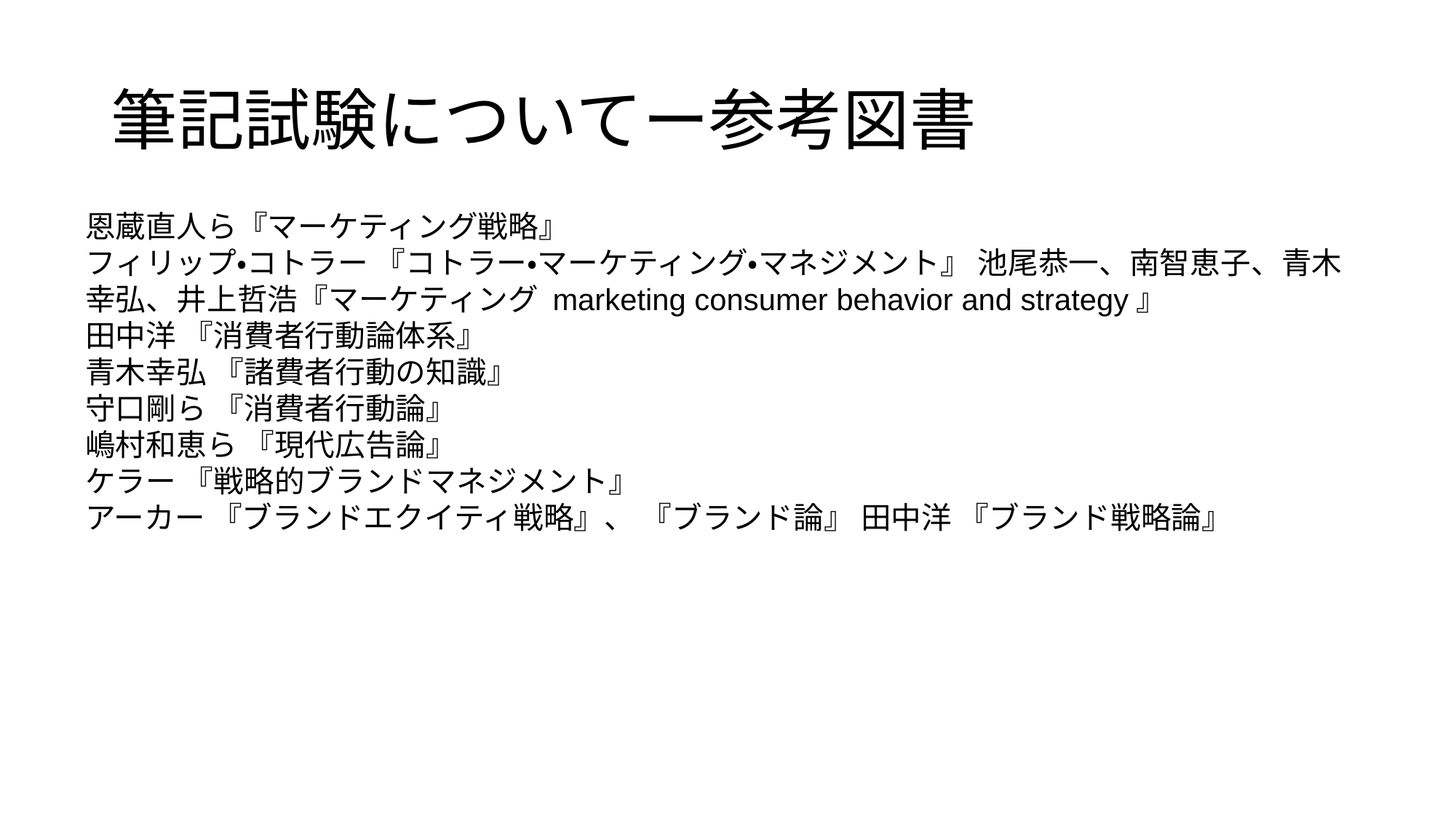

# 筆記試験についてー参考図書
恩蔵直人ら『マーケティング戦略』
フィリップ・コトラー 『コトラー・マーケティング・マネジメント』 池尾恭一、南智恵子、青木幸弘、井上哲浩『マーケティング marketing consumer behavior and strategy』
田中洋 『消費者行動論体系』
青木幸弘 『諸費者行動の知識』
守口剛ら 『消費者行動論』
嶋村和恵ら 『現代広告論』
ケラー 『戦略的ブランドマネジメント』
アーカー 『ブランドエクイティ戦略』、 『ブランド論』 田中洋 『ブランド戦略論』